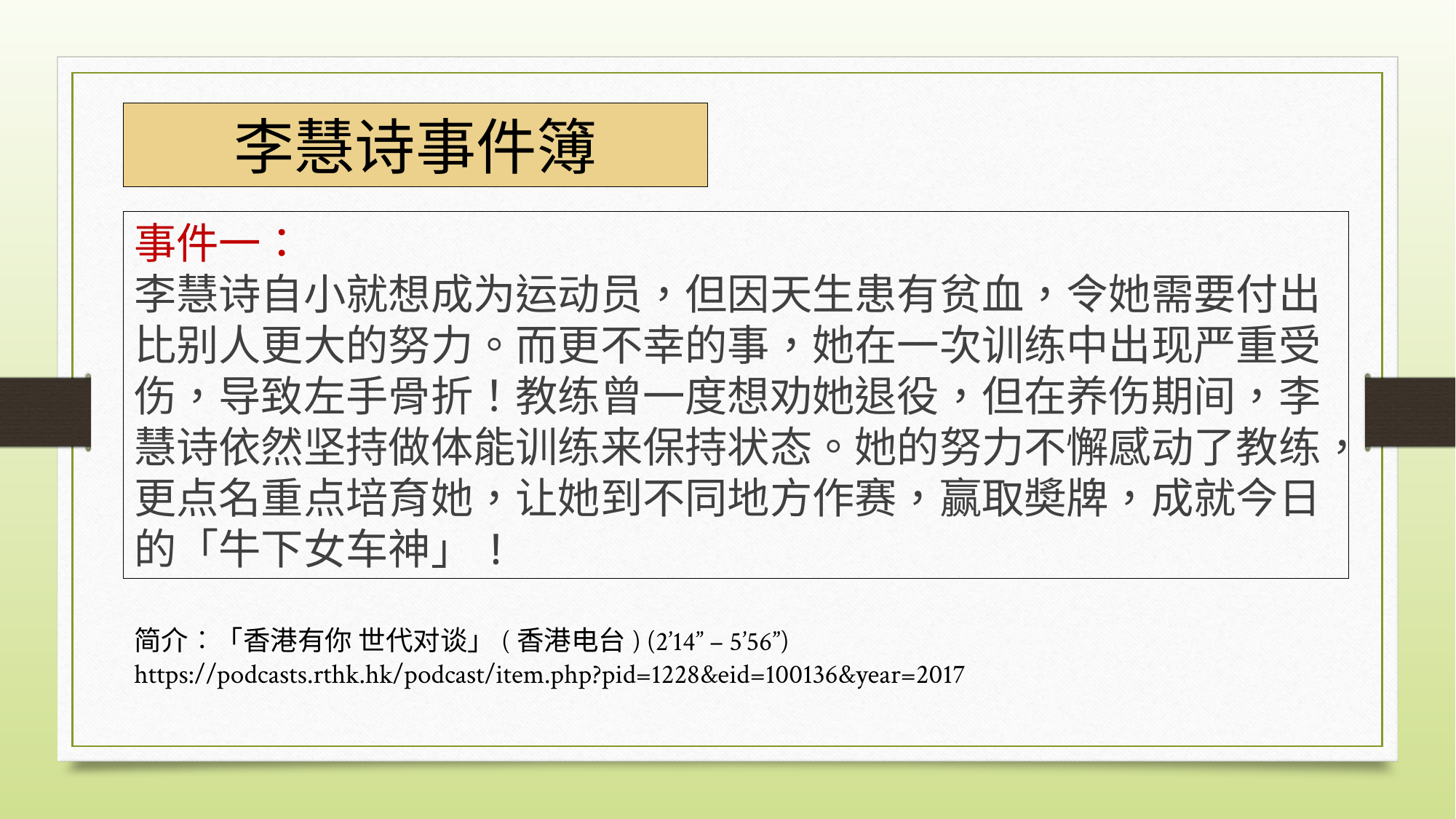

李慧诗事件簿
事件一：
李慧诗自小就想成为运动员，但因天生患有贫血，令她需要付出比别人更大的努力。而更不幸的事，她在一次训练中出现严重受伤，导致左手骨折！教练曾一度想劝她退役，但在养伤期间，李慧诗依然坚持做体能训练来保持状态。她的努力不懈感动了教练，更点名重点培育她，让她到不同地方作赛，赢取奬牌，成就今日的「牛下女车神」!
简介︰「香港有你 世代对谈」(香港电台) (2’14” – 5’56”)
https://podcasts.rthk.hk/podcast/item.php?pid=1228&eid=100136&year=2017